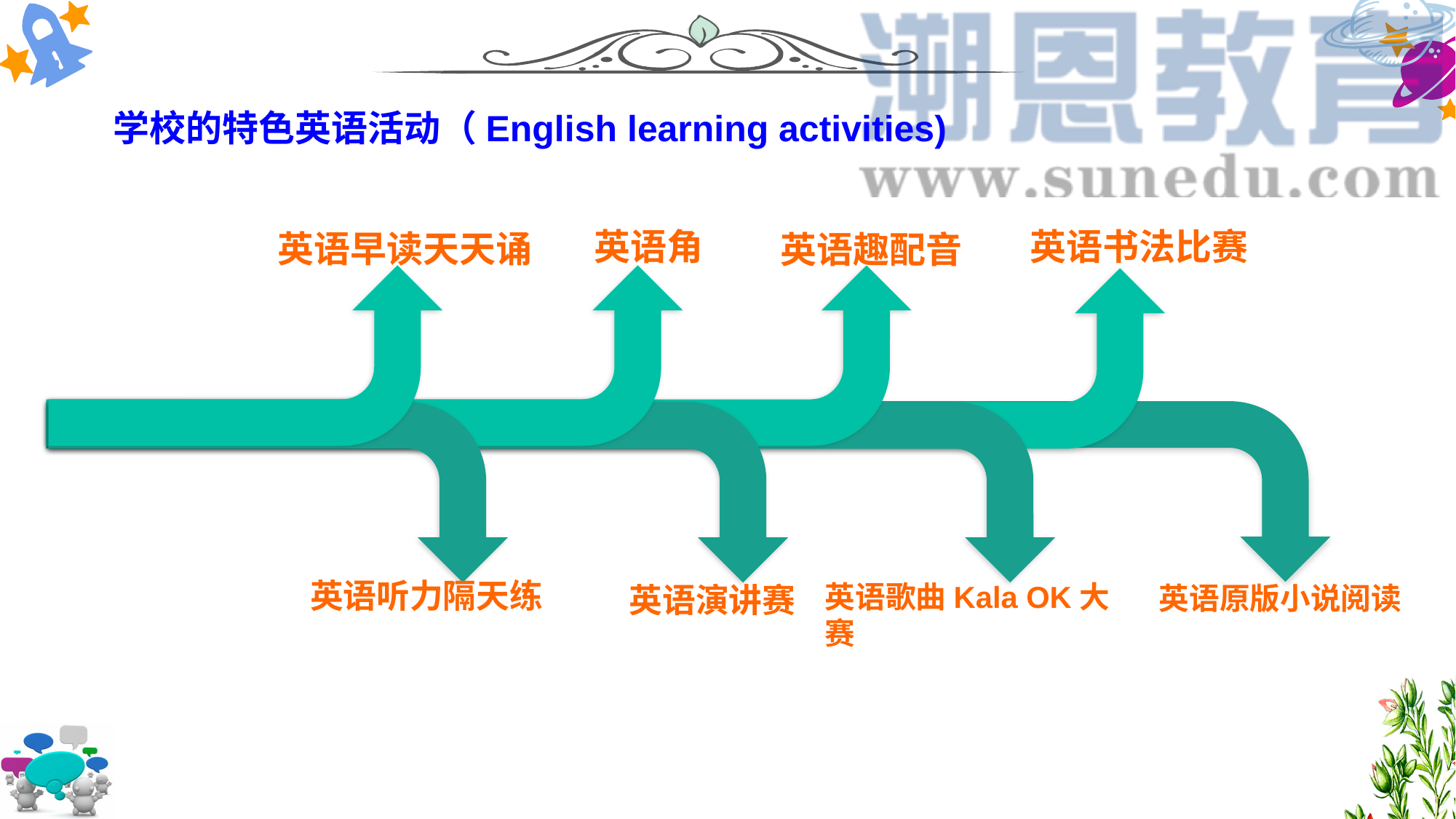

学校的特色英语活动（English learning activities)

英语角
英语书法比赛
英语早读天天诵
英语趣配音

英语听力隔天练
英语歌曲Kala OK大赛
英语演讲赛
英语原版小说阅读